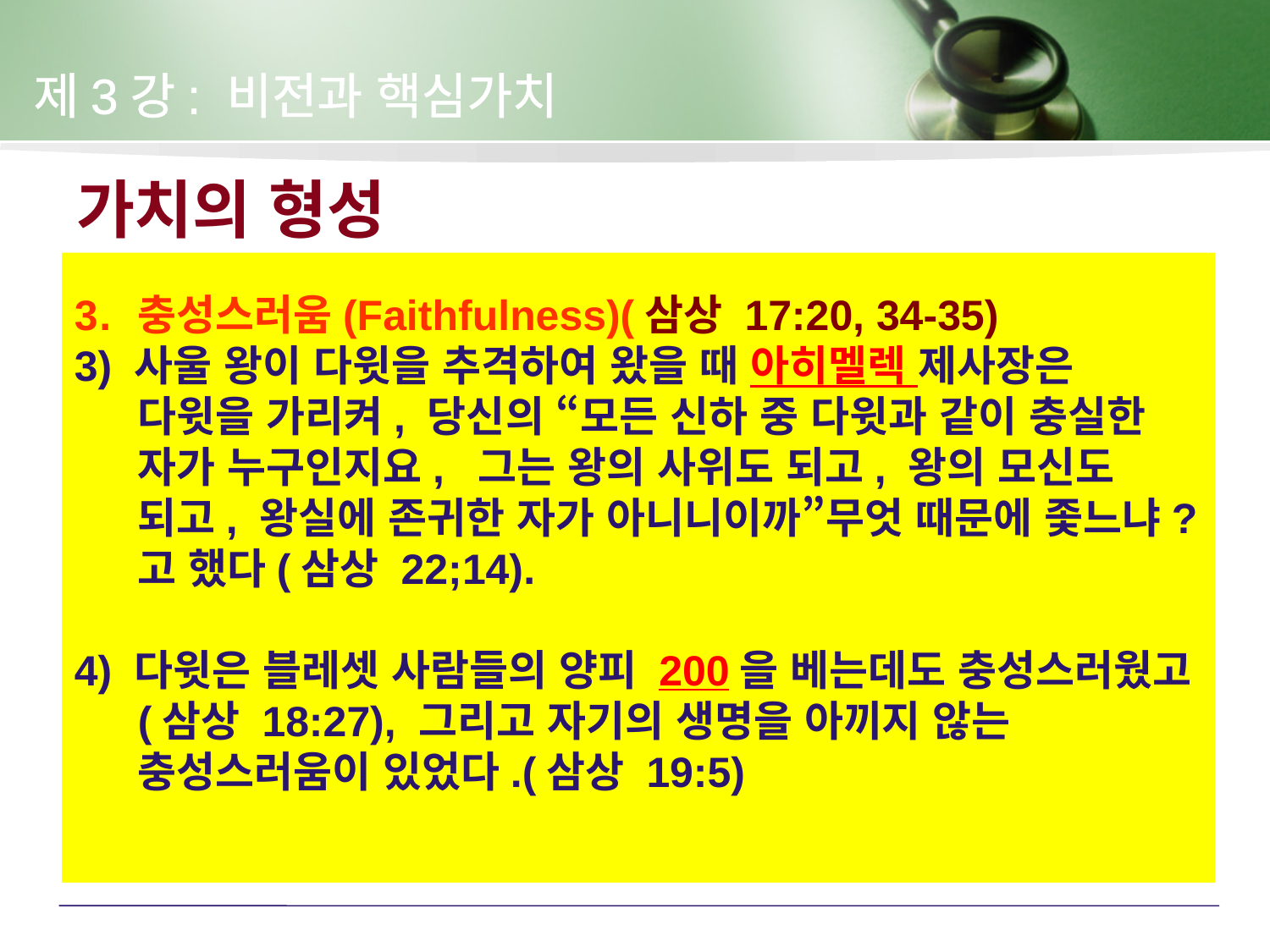

제3강: 비전과 핵심가치
# 가치의 형성
충성스러움(Faithfulness)(삼상 17:20, 34-35)
3) 사울 왕이 다윗을 추격하여 왔을 때 아히멜렉 제사장은 다윗을 가리켜, 당신의 “모든 신하 중 다윗과 같이 충실한  자가 누구인지요,  그는 왕의 사위도 되고, 왕의 모신도 되고, 왕실에 존귀한 자가 아니니이까”무엇 때문에 좇느냐?고 했다(삼상 22;14).

4) 다윗은 블레셋 사람들의 양피 200을 베는데도 충성스러웠고(삼상 18:27), 그리고 자기의 생명을 아끼지 않는 충성스러움이 있었다.(삼상 19:5)